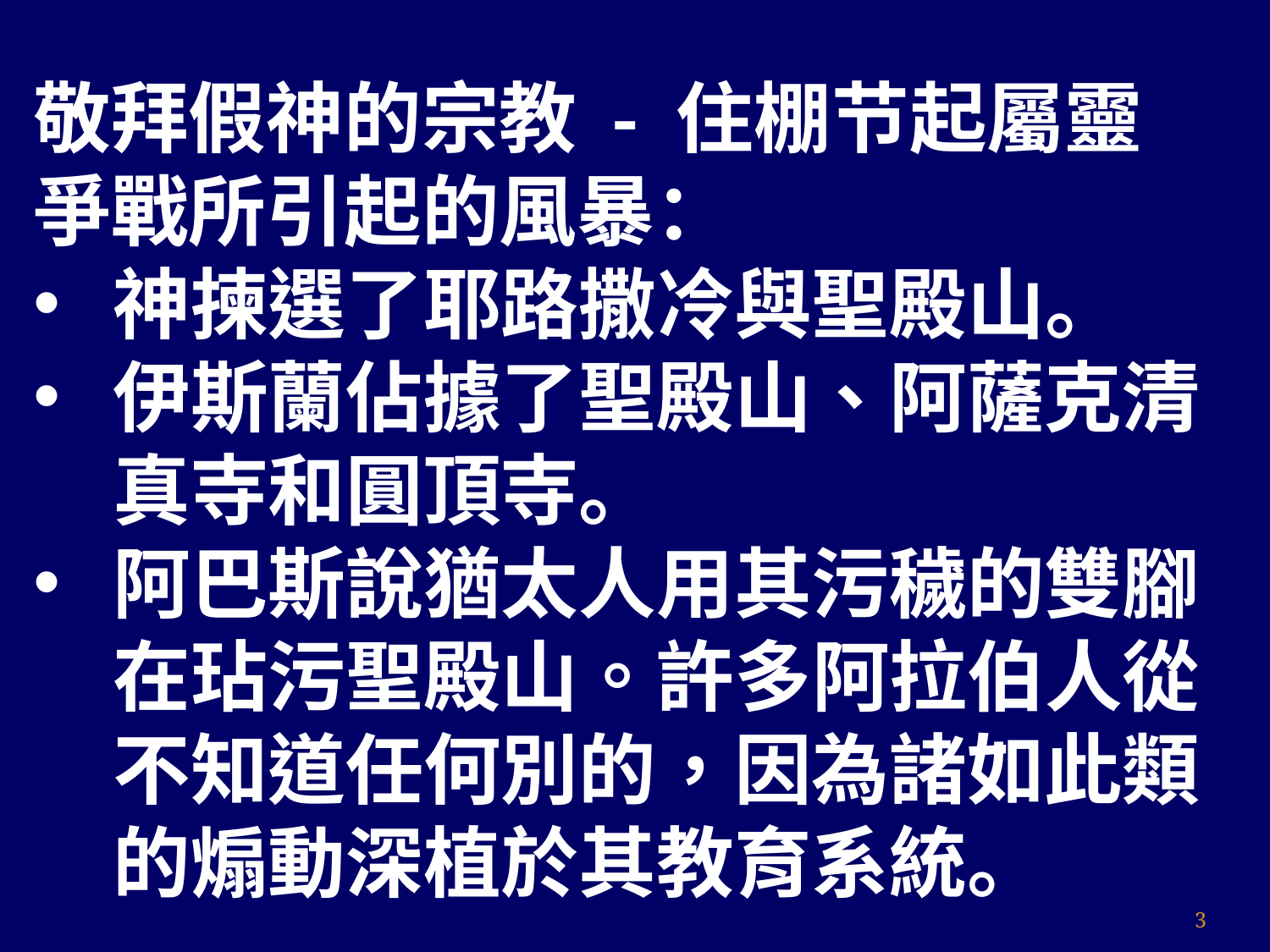

敬拜假神的宗教 - 住棚节起屬靈爭戰所引起的風暴：
神揀選了耶路撒冷與聖殿山。
伊斯蘭佔據了聖殿山、阿薩克清真寺和圓頂寺。
阿巴斯說猶太人用其污穢的雙腳在玷污聖殿山。許多阿拉伯人從不知道任何別的，因為諸如此類的煽動深植於其教育系統。
3